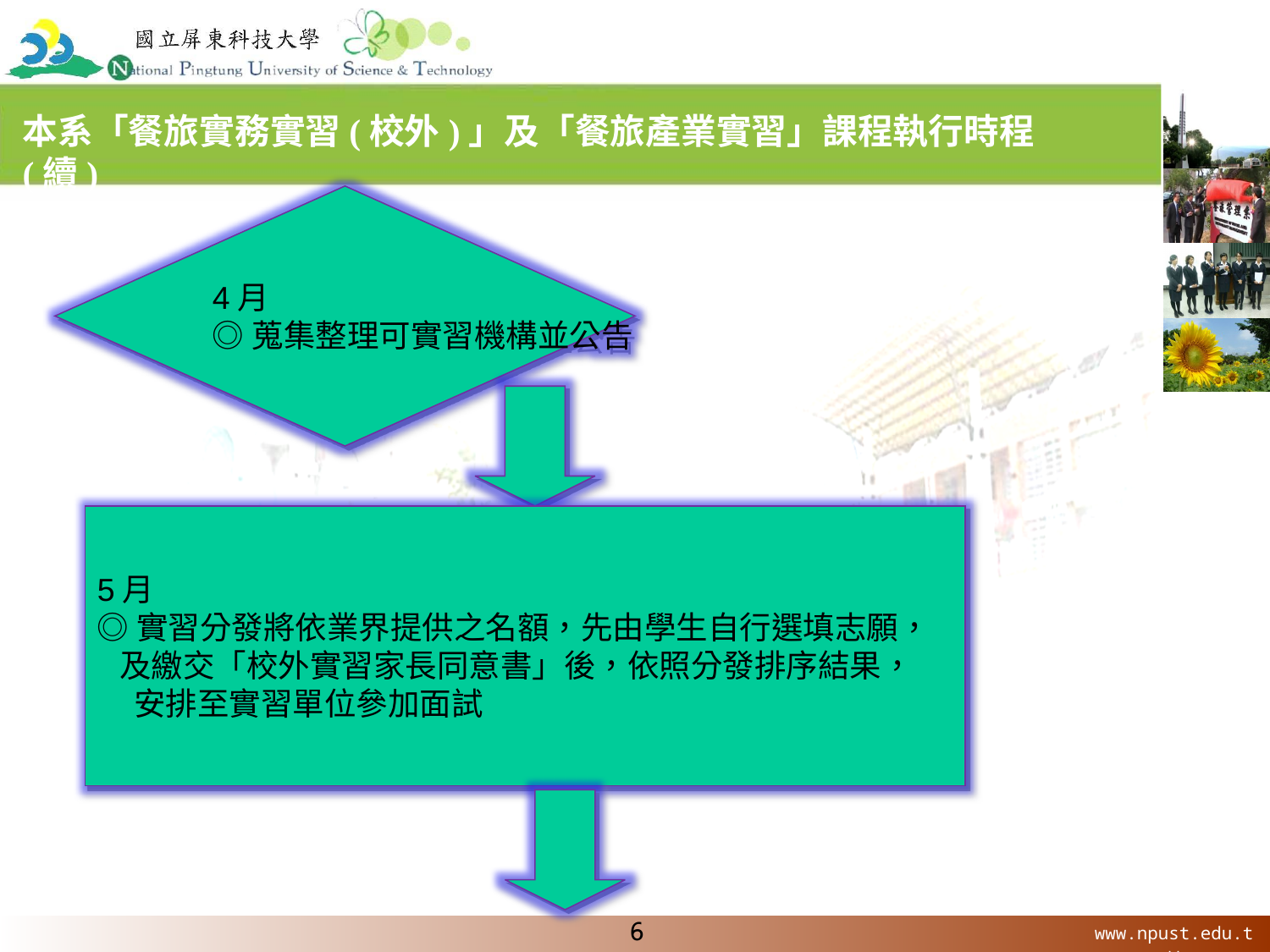

本系「餐旅實務實習(校外)」及「餐旅產業實習」課程執行時程(續)
4月
◎蒐集整理可實習機構並公告

5月
◎實習分發將依業界提供之名額，先由學生自行選填志願，
  及繳交「校外實習家長同意書」後，依照分發排序結果，
    安排至實習單位參加面試

6